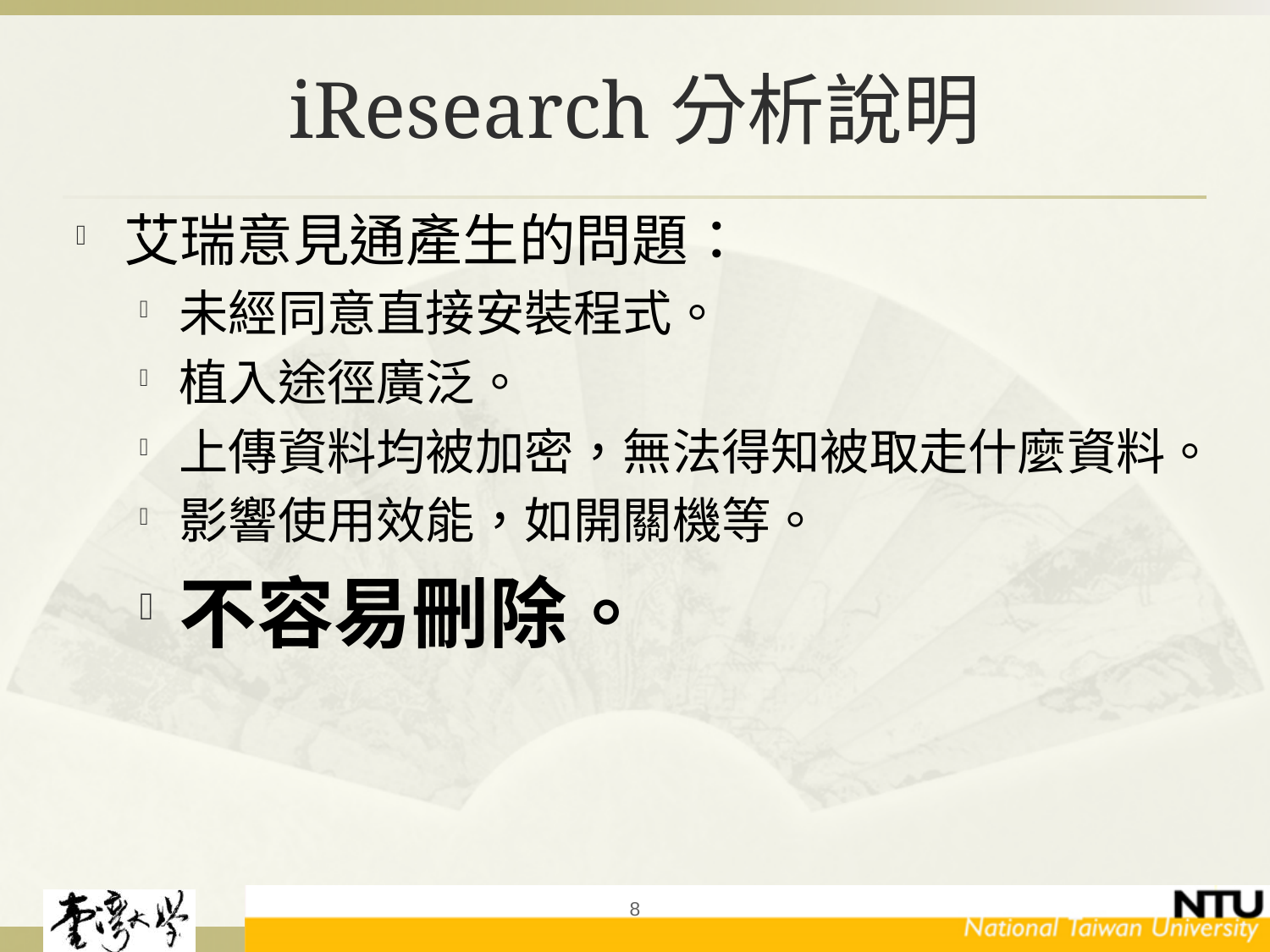

# iResearch分析說明
艾瑞意見通產生的問題：
未經同意直接安裝程式。
植入途徑廣泛。
上傳資料均被加密，無法得知被取走什麼資料。
影響使用效能，如開關機等。
不容易刪除。

8